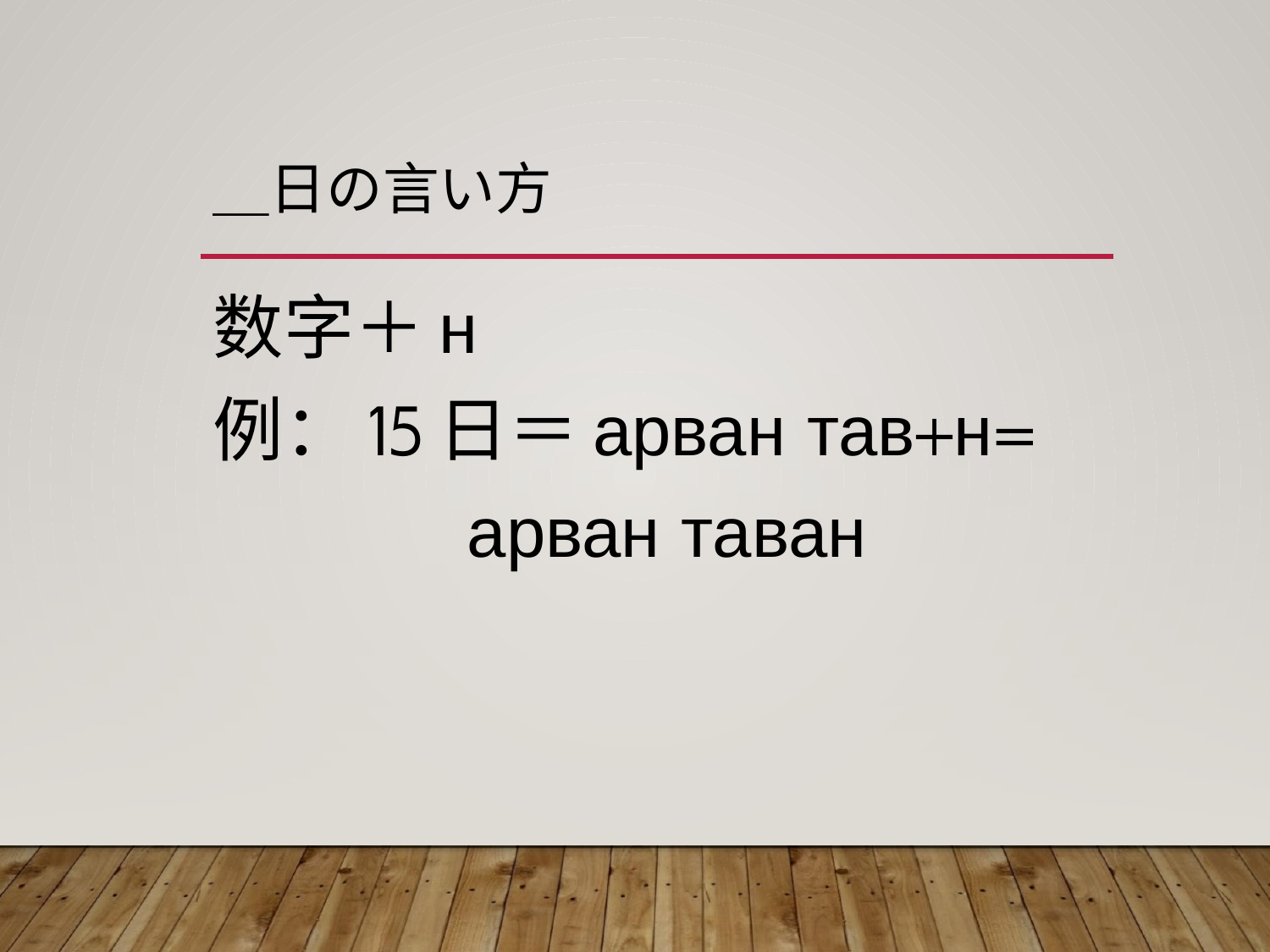

# ＿日の言い方
数字＋н
例：15日＝арван тав+н=
		арван таван